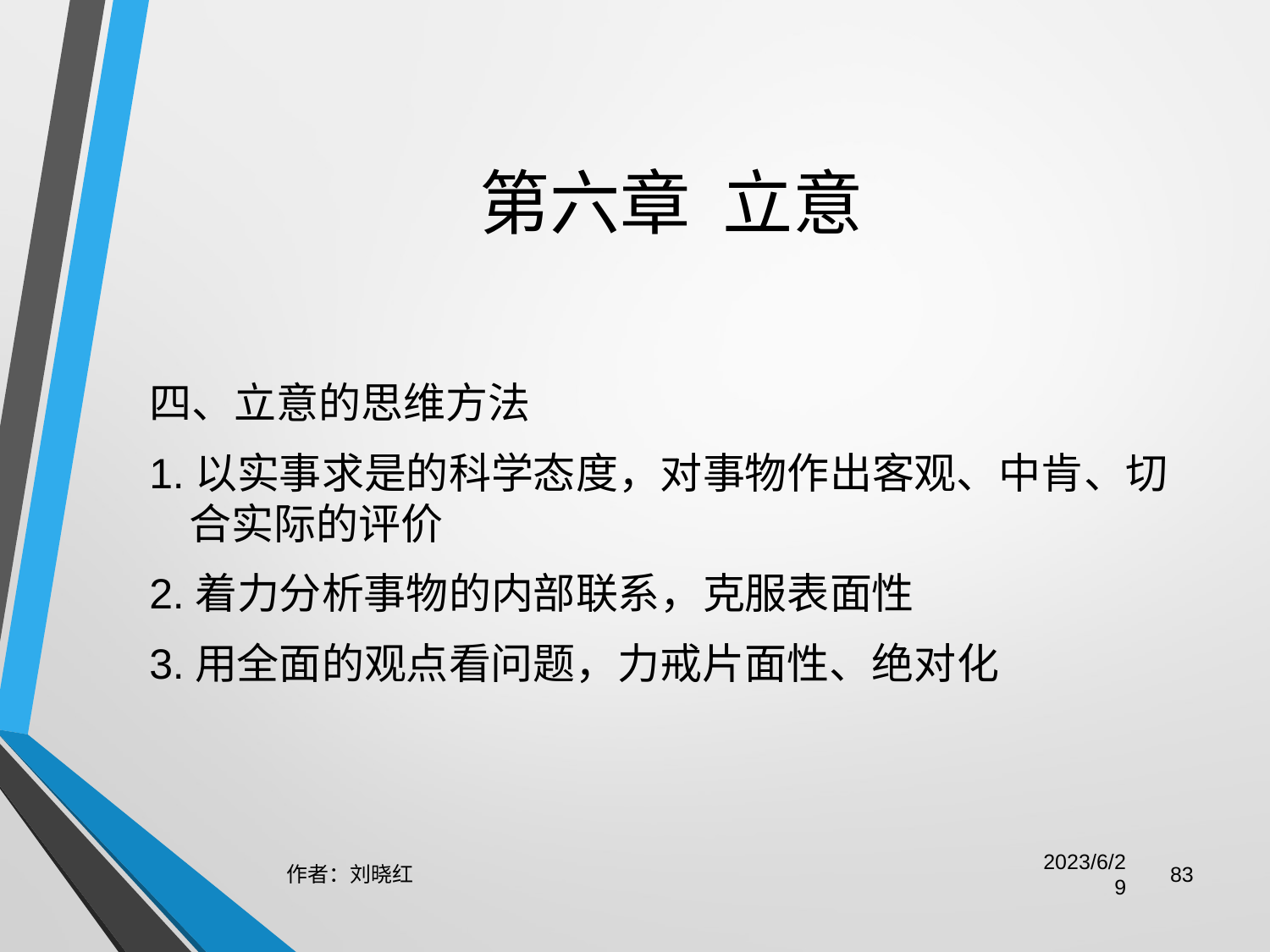

# 第六章  立意
四、立意的思维方法
1.以实事求是的科学态度，对事物作出客观、中肯、切合实际的评价
2.着力分析事物的内部联系，克服表面性
3.用全面的观点看问题，力戒片面性、绝对化

作者：刘晓红
2023/6/29
83